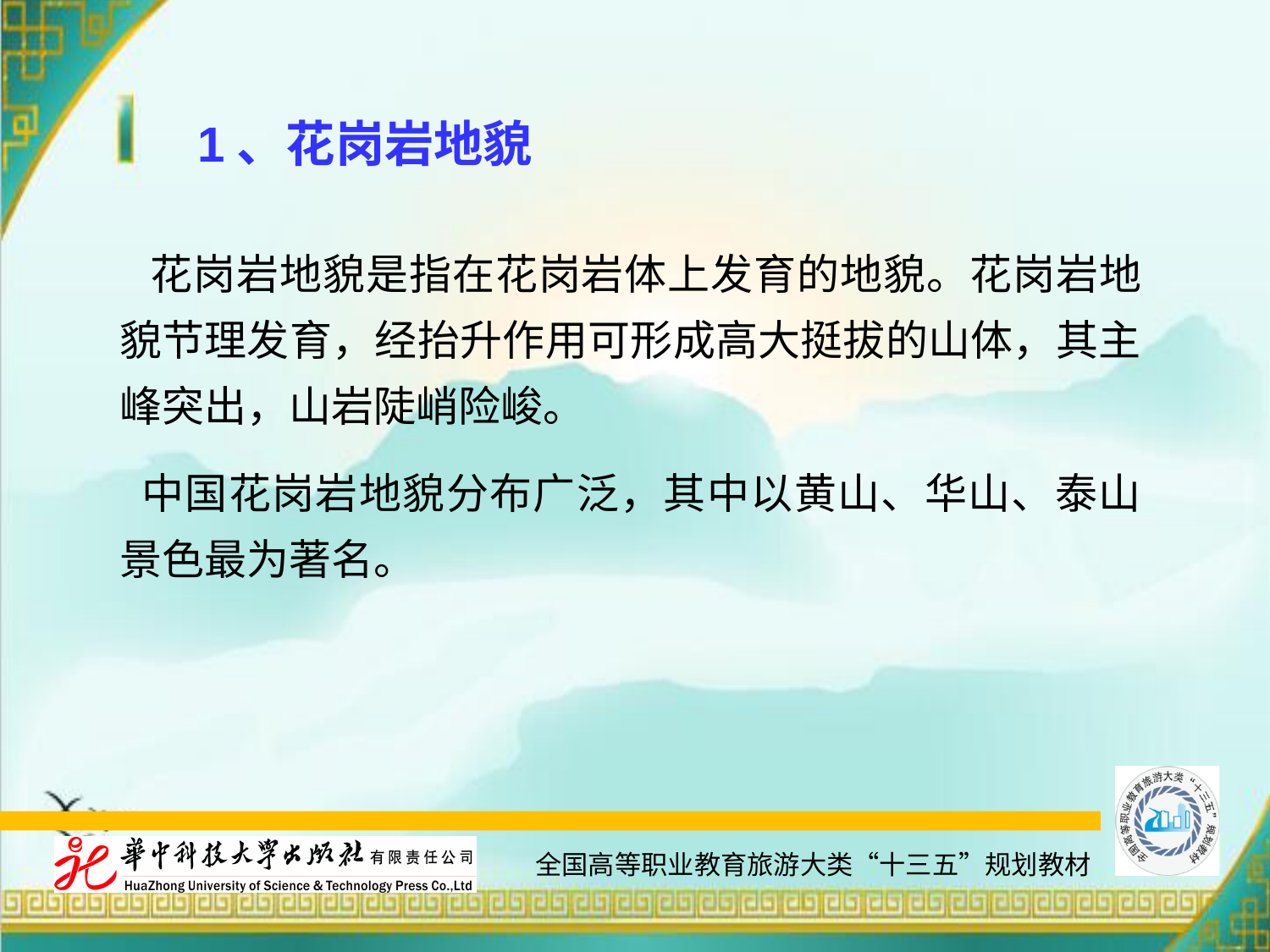

1、花岗岩地貌
     花岗岩地貌是指在花岗岩体上发育的地貌。花岗岩地貌节理发育，经抬升作用可形成高大挺拔的山体，其主峰突出，山岩陡峭险峻。
    中国花岗岩地貌分布广泛，其中以黄山、华山、泰山景色最为著名。